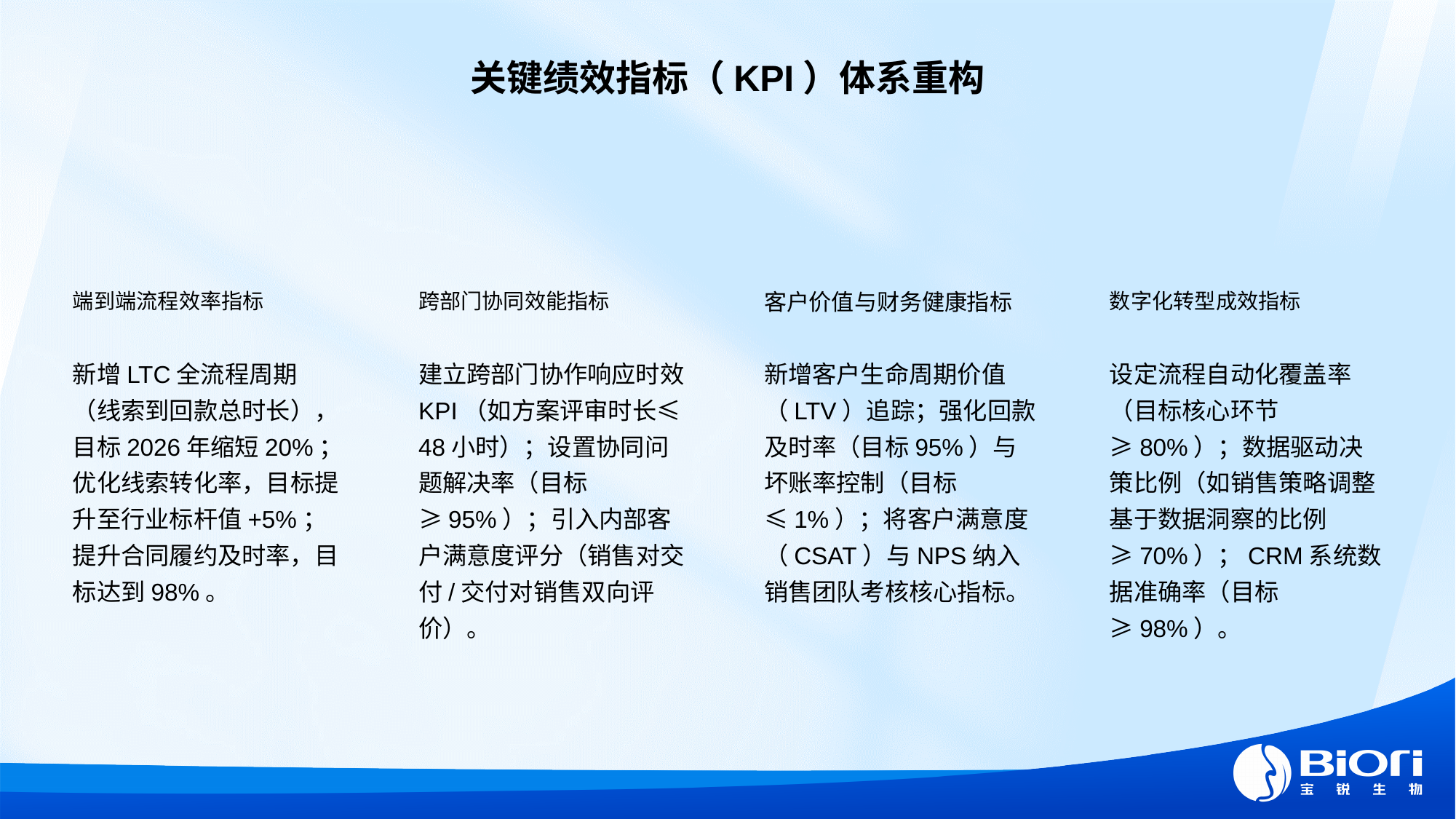

关键绩效指标（KPI）体系重构
端到端流程效率指标
跨部门协同效能指标
客户价值与财务健康指标
数字化转型成效指标
新增LTC全流程周期（线索到回款总时长），目标2026年缩短20%；优化线索转化率，目标提升至行业标杆值+5%；提升合同履约及时率，目标达到98%。
建立跨部门协作响应时效KPI（如方案评审时长≤48小时）；设置协同问题解决率（目标≥95%）；引入内部客户满意度评分（销售对交付/交付对销售双向评价）。
新增客户生命周期价值（LTV）追踪；强化回款及时率（目标95%）与坏账率控制（目标≤1%）；将客户满意度（CSAT）与NPS纳入销售团队考核核心指标。
设定流程自动化覆盖率（目标核心环节≥80%）；数据驱动决策比例（如销售策略调整基于数据洞察的比例≥70%）；CRM系统数据准确率（目标≥98%）。